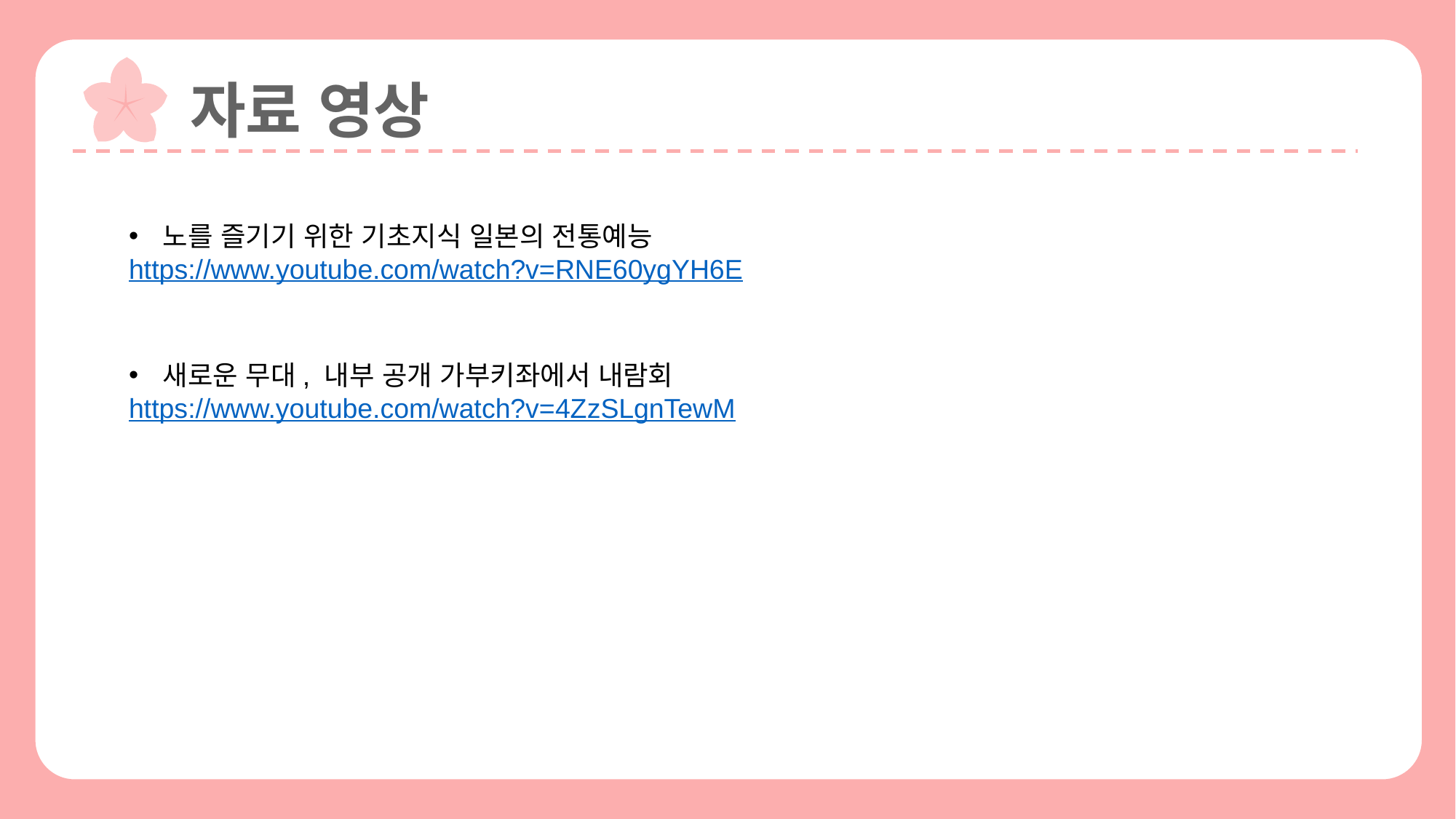

자료 영상
노를 즐기기 위한 기초지식 일본의 전통예능
https://www.youtube.com/watch?v=RNE60ygYH6E
새로운 무대, 내부 공개 가부키좌에서 내람회
https://www.youtube.com/watch?v=4ZzSLgnTewM